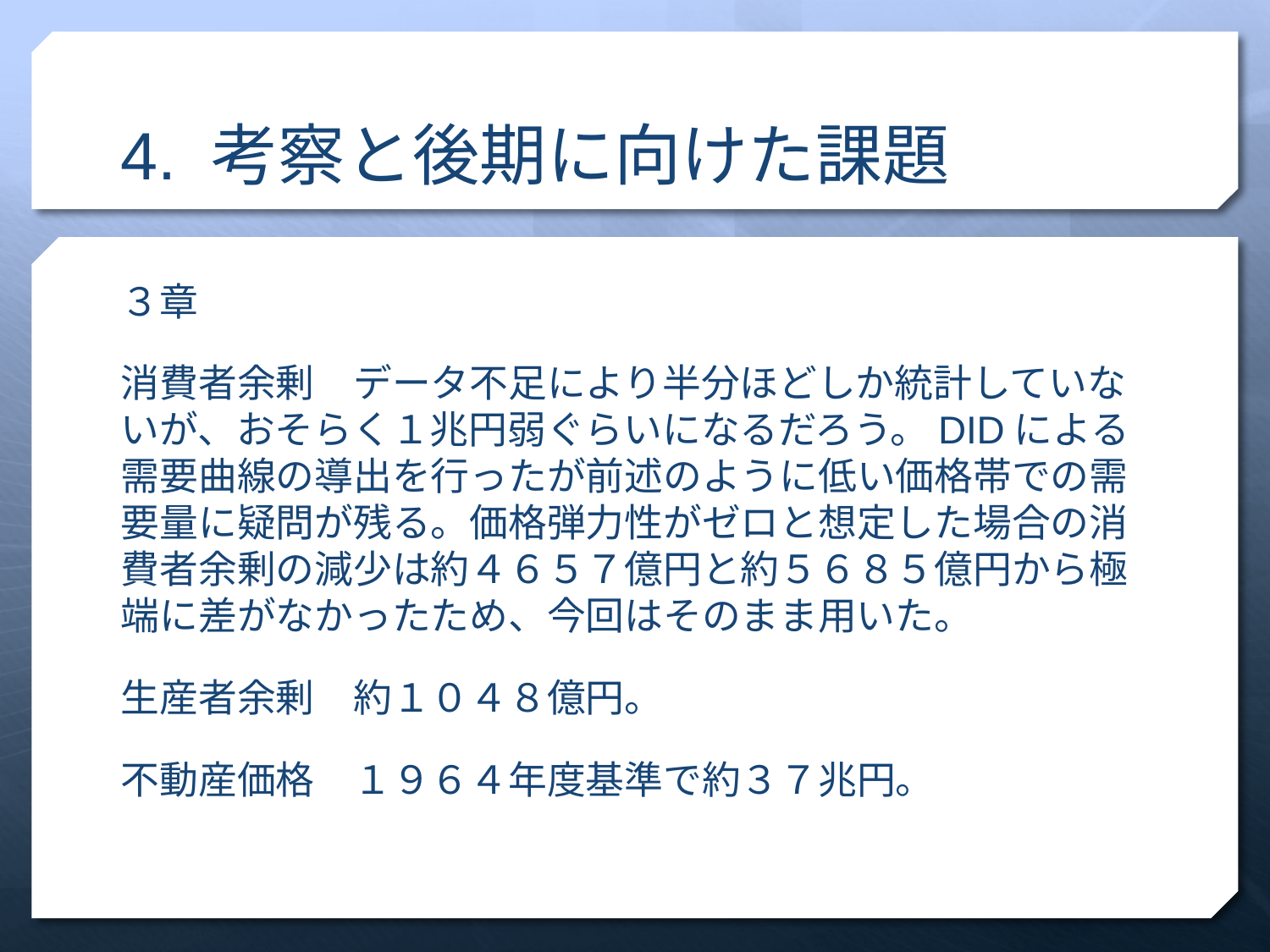

# 4. 考察と後期に向けた課題
３章
消費者余剰　データ不足により半分ほどしか統計していないが、おそらく１兆円弱ぐらいになるだろう。DIDによる需要曲線の導出を行ったが前述のように低い価格帯での需要量に疑問が残る。価格弾力性がゼロと想定した場合の消費者余剰の減少は約４６５７億円と約５６８５億円から極端に差がなかったため、今回はそのまま用いた。
生産者余剰　約１０４８億円。
不動産価格　１９６４年度基準で約３７兆円。